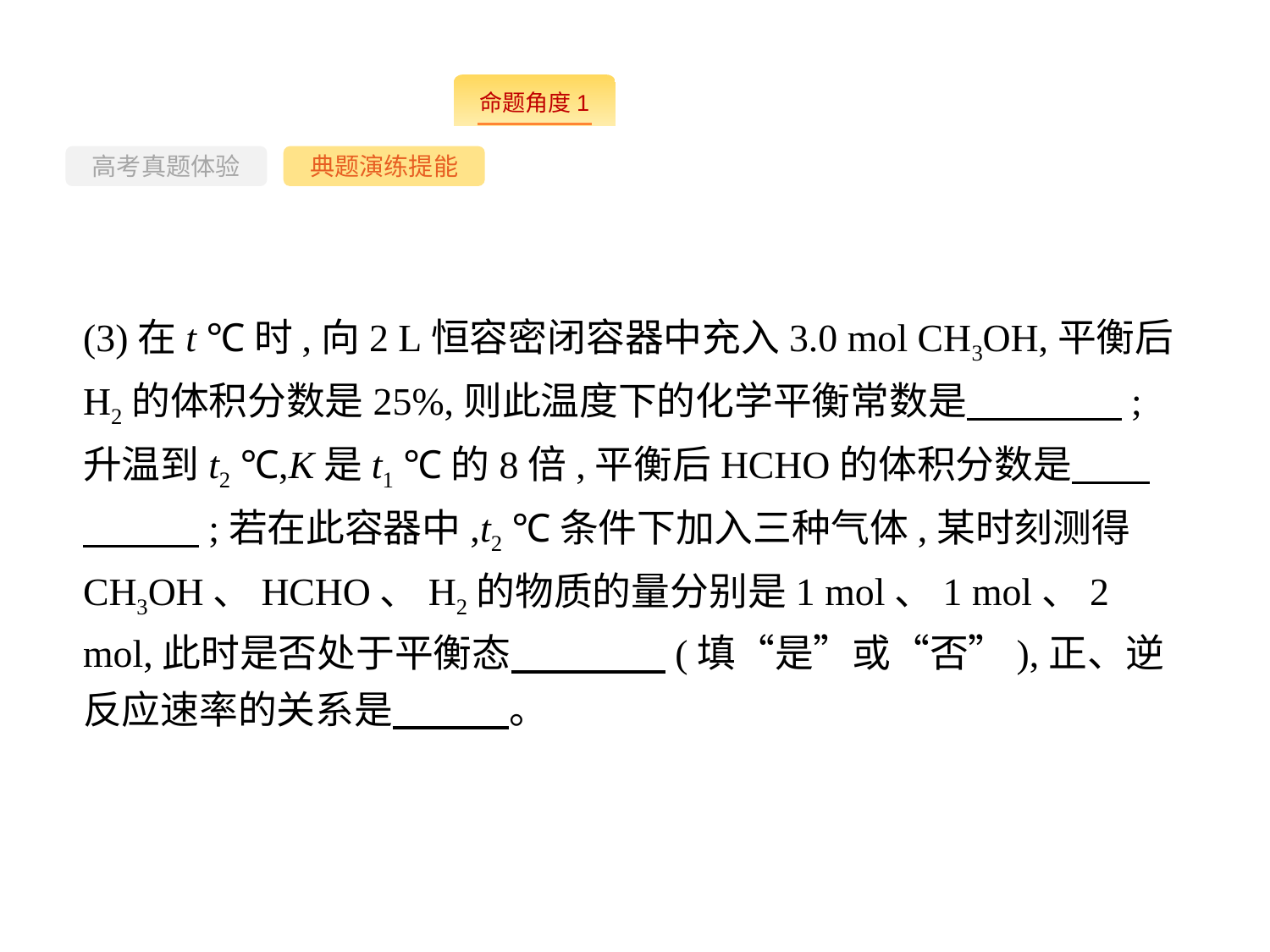

-65-
高考真题体验
典题演练提能
(3)在t ℃时,向2 L恒容密闭容器中充入3.0 mol CH3OH,平衡后H2的体积分数是25%,则此温度下的化学平衡常数是　　　　;升温到t2 ℃,K是t1 ℃的8倍,平衡后HCHO的体积分数是　　　　　;若在此容器中,t2 ℃条件下加入三种气体,某时刻测得CH3OH、HCHO、H2的物质的量分别是1 mol、1 mol、2 mol,此时是否处于平衡态　　　　(填“是”或“否”),正、逆反应速率的关系是　　　。